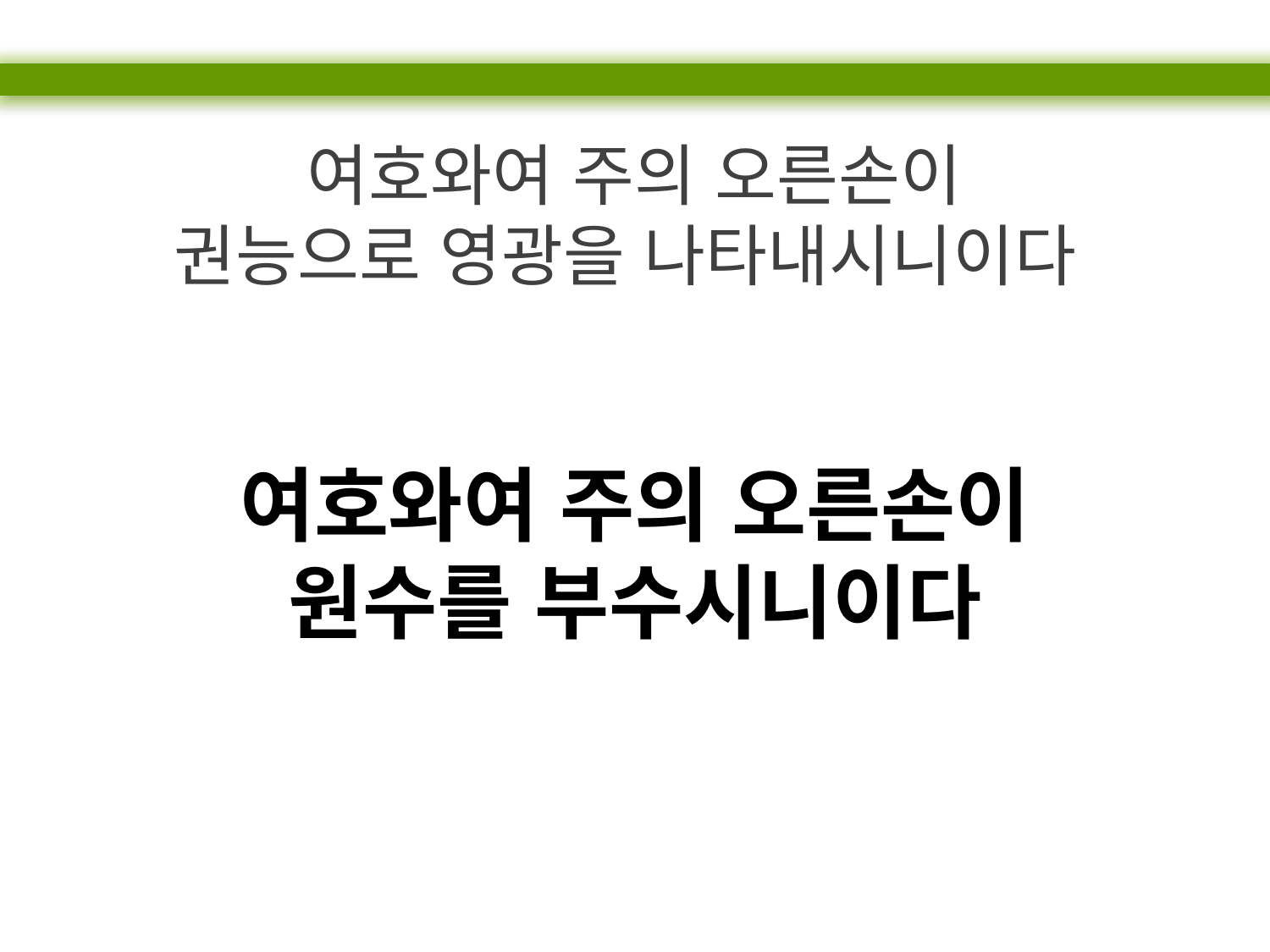

여호와여 주의 오른손이
권능으로 영광을 나타내시니이다
여호와여 주의 오른손이
원수를 부수시니이다